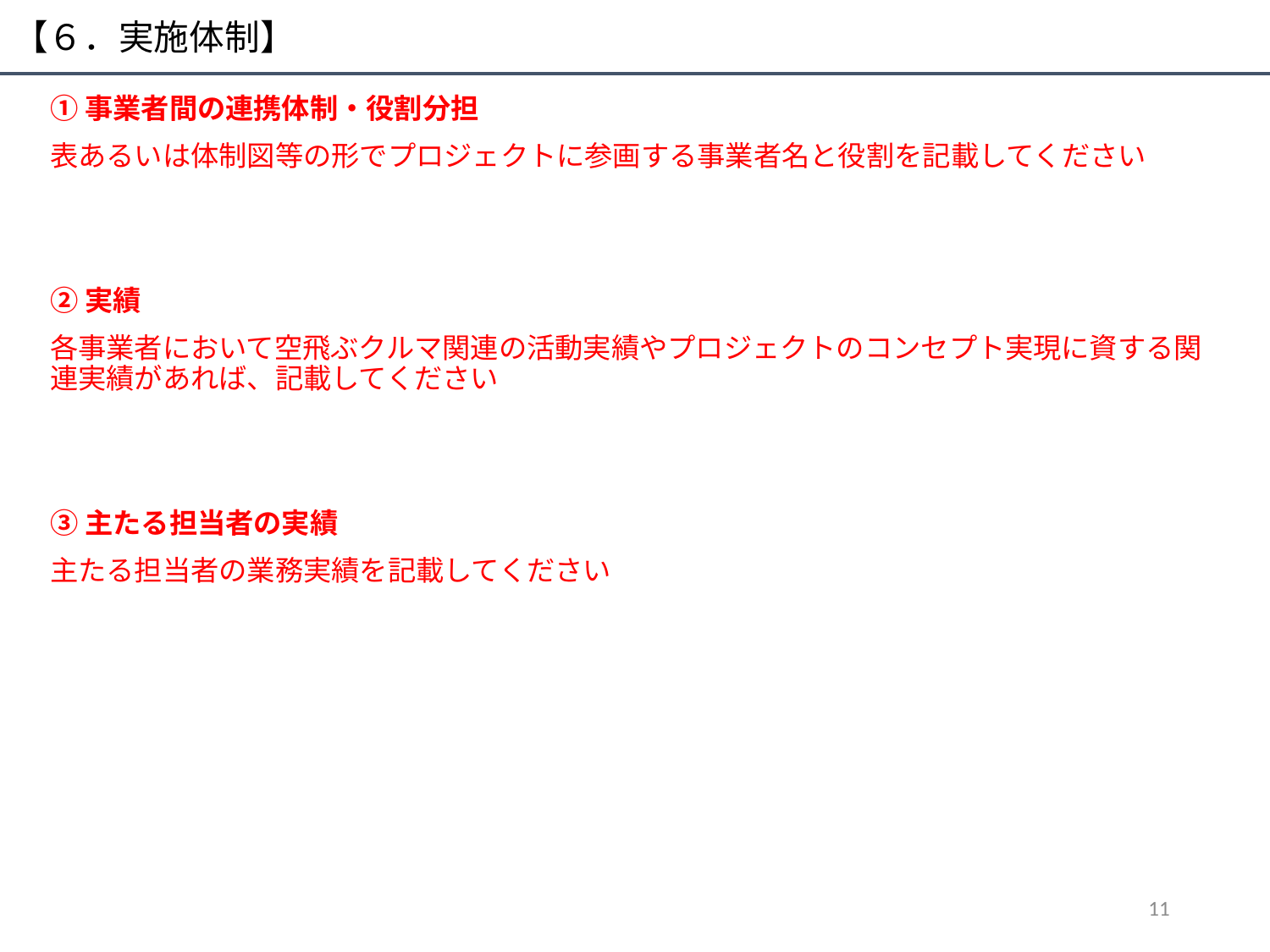

# 【６．実施体制】
①事業者間の連携体制・役割分担
表あるいは体制図等の形でプロジェクトに参画する事業者名と役割を記載してください

②実績
各事業者において空飛ぶクルマ関連の活動実績やプロジェクトのコンセプト実現に資する関連実績があれば、記載してください

③主たる担当者の実績
主たる担当者の業務実績を記載してください

11